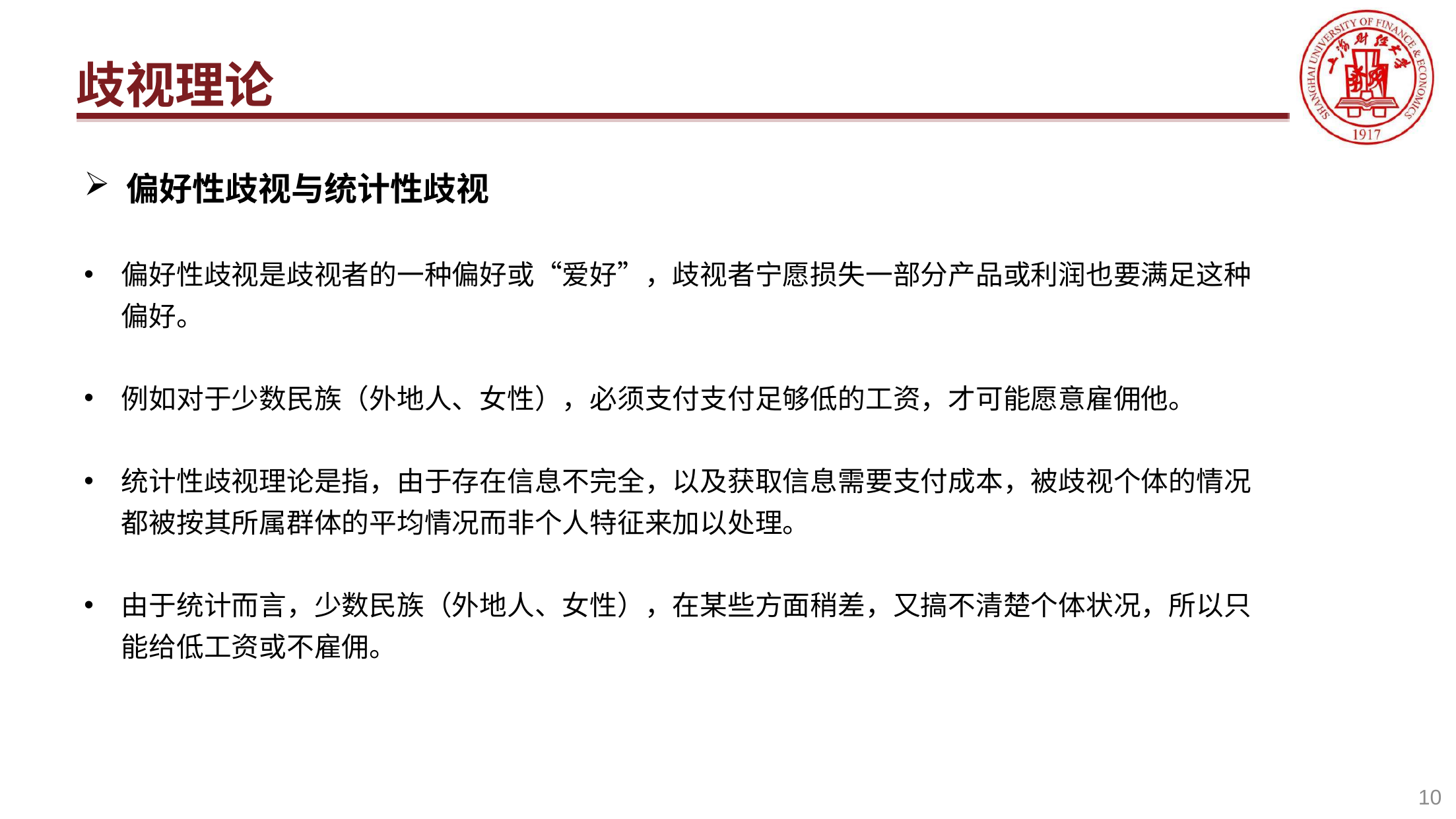

# 歧视理论
偏好性歧视与统计性歧视

偏好性歧视是歧视者的一种偏好或“爱好”，歧视者宁愿损失一部分产品或利润也要满足这种偏好。

例如对于少数民族（外地人、女性），必须支付支付足够低的工资，才可能愿意雇佣他。

统计性歧视理论是指，由于存在信息不完全，以及获取信息需要支付成本，被歧视个体的情况都被按其所属群体的平均情况而非个人特征来加以处理。

由于统计而言，少数民族（外地人、女性），在某些方面稍差，又搞不清楚个体状况，所以只能给低工资或不雇佣。
10